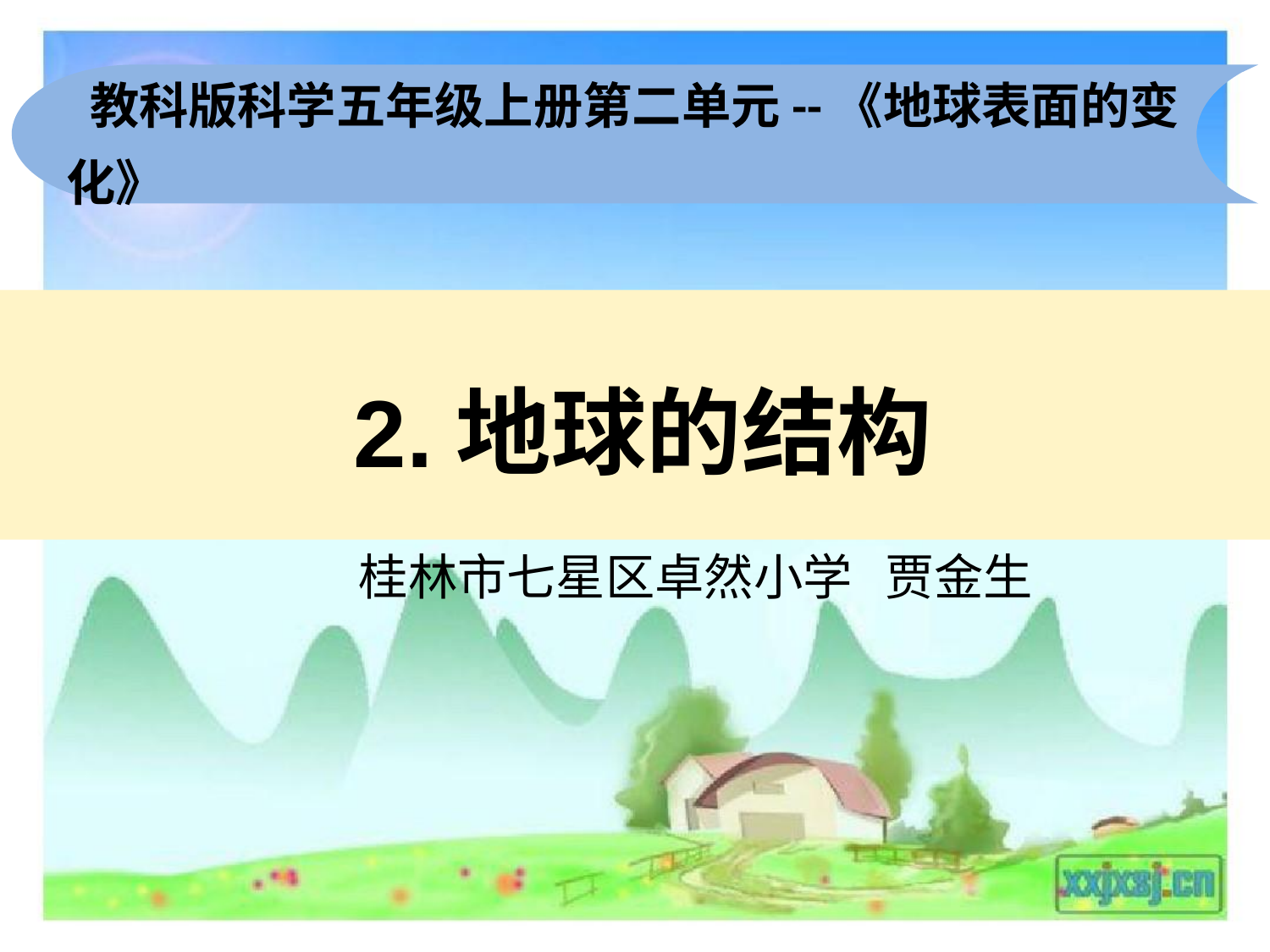

教科版科学五年级上册第二单元--《地球表面的变化》

2.地球的结构
桂林市七星区卓然小学   贾金生